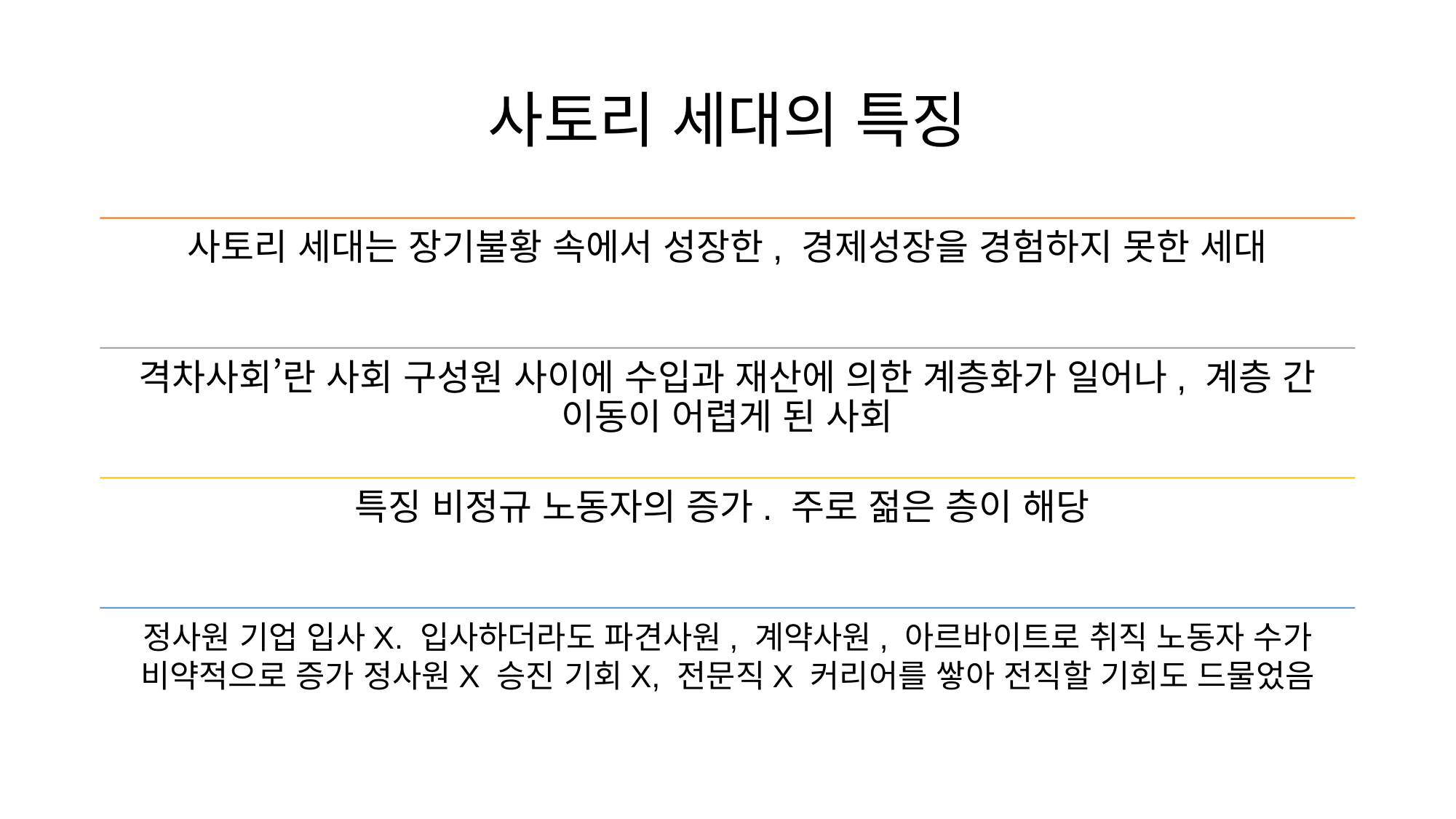

# 사토리 세대의 특징
사토리 세대는 장기불황 속에서 성장한, 경제성장을 경험하지 못한 세대
격차사회’란 사회 구성원 사이에 수입과 재산에 의한 계층화가 일어나, 계층 간 이동이 어렵게 된 사회
특징 비정규 노동자의 증가. 주로 젊은 층이 해당
정사원 기업 입사X. 입사하더라도 파견사원, 계약사원, 아르바이트로 취직 노동자 수가 비약적으로 증가 정사원X 승진 기회X, 전문직X 커리어를 쌓아 전직할 기회도 드물었음